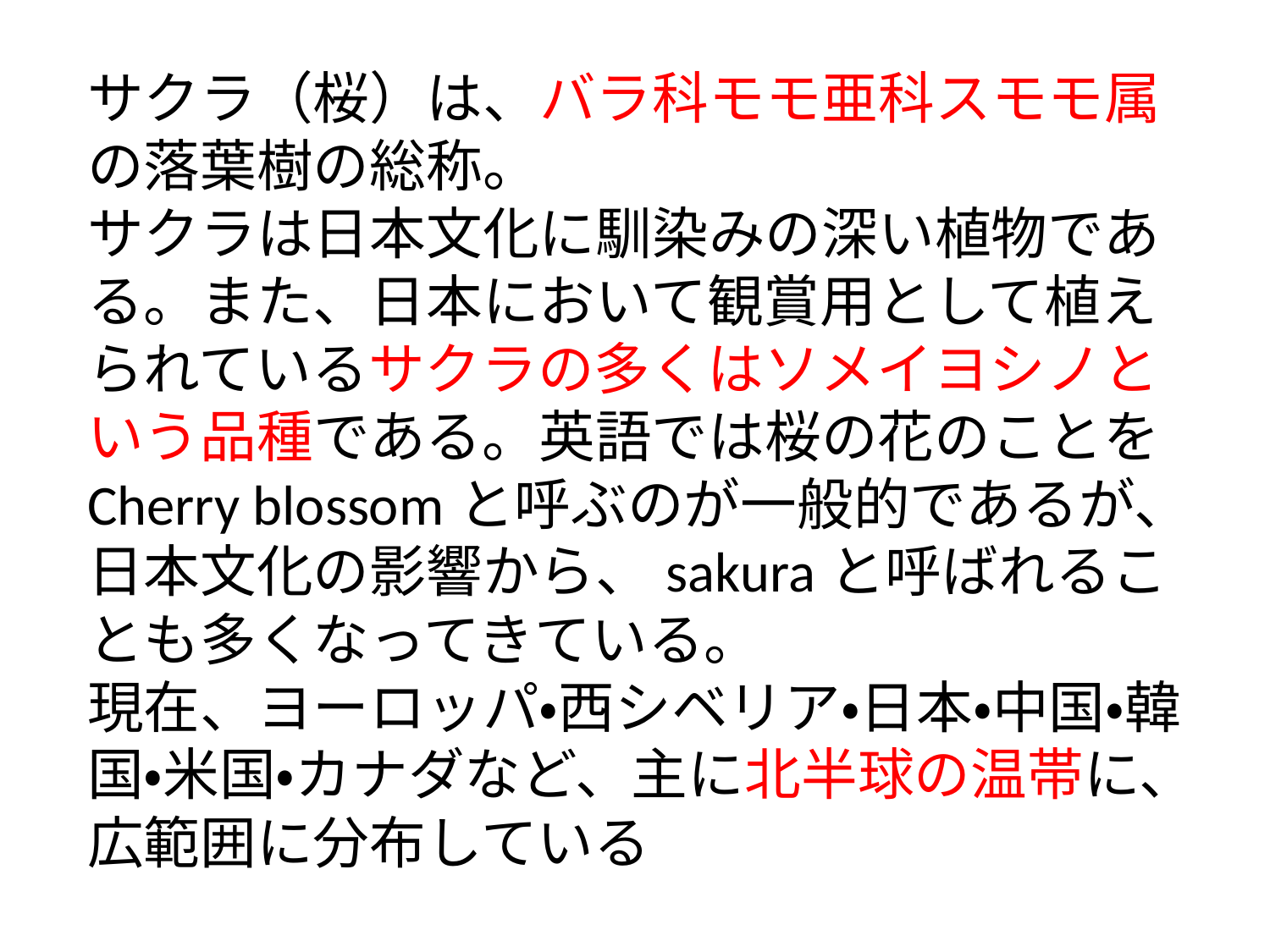

サクラ（桜）は、バラ科モモ亜科スモモ属の落葉樹の総称。
サクラは日本文化に馴染みの深い植物である。また、日本において観賞用として植えられているサクラの多くはソメイヨシノという品種である。英語では桜の花のことをCherry blossomと呼ぶのが一般的であるが、日本文化の影響から、sakuraと呼ばれることも多くなってきている。
現在、ヨーロッパ・西シベリア・日本・中国・韓国・米国・カナダなど、主に北半球の温帯に、広範囲に分布している